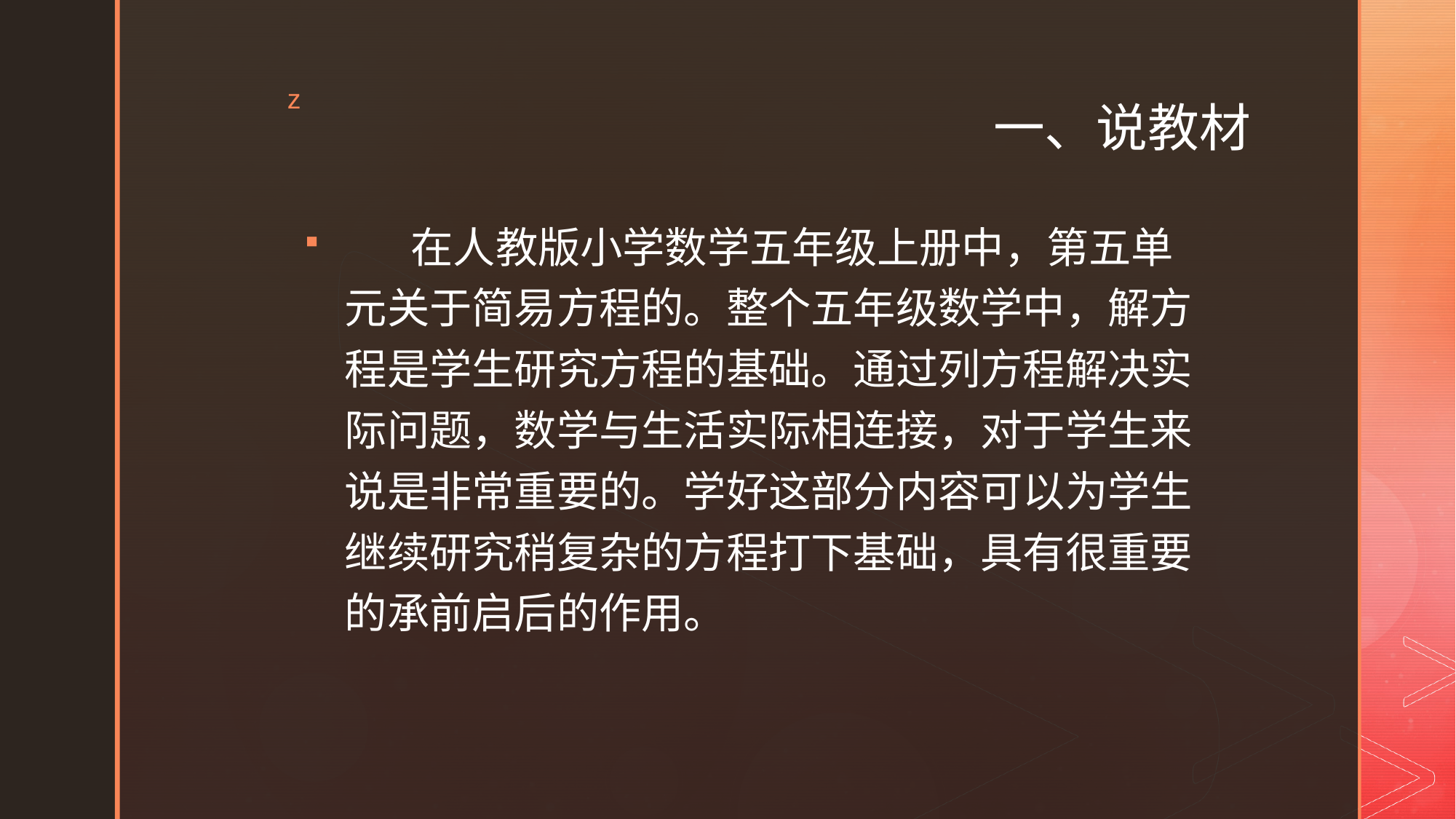

# 一、说教材
       在人教版小学数学五年级上册中，第五单元关于简易方程的。整个五年级数学中，解方程是学生研究方程的基础。通过列方程解决实际问题，数学与生活实际相连接，对于学生来说是非常重要的。学好这部分内容可以为学生继续研究稍复杂的方程打下基础，具有很重要的承前启后的作用。